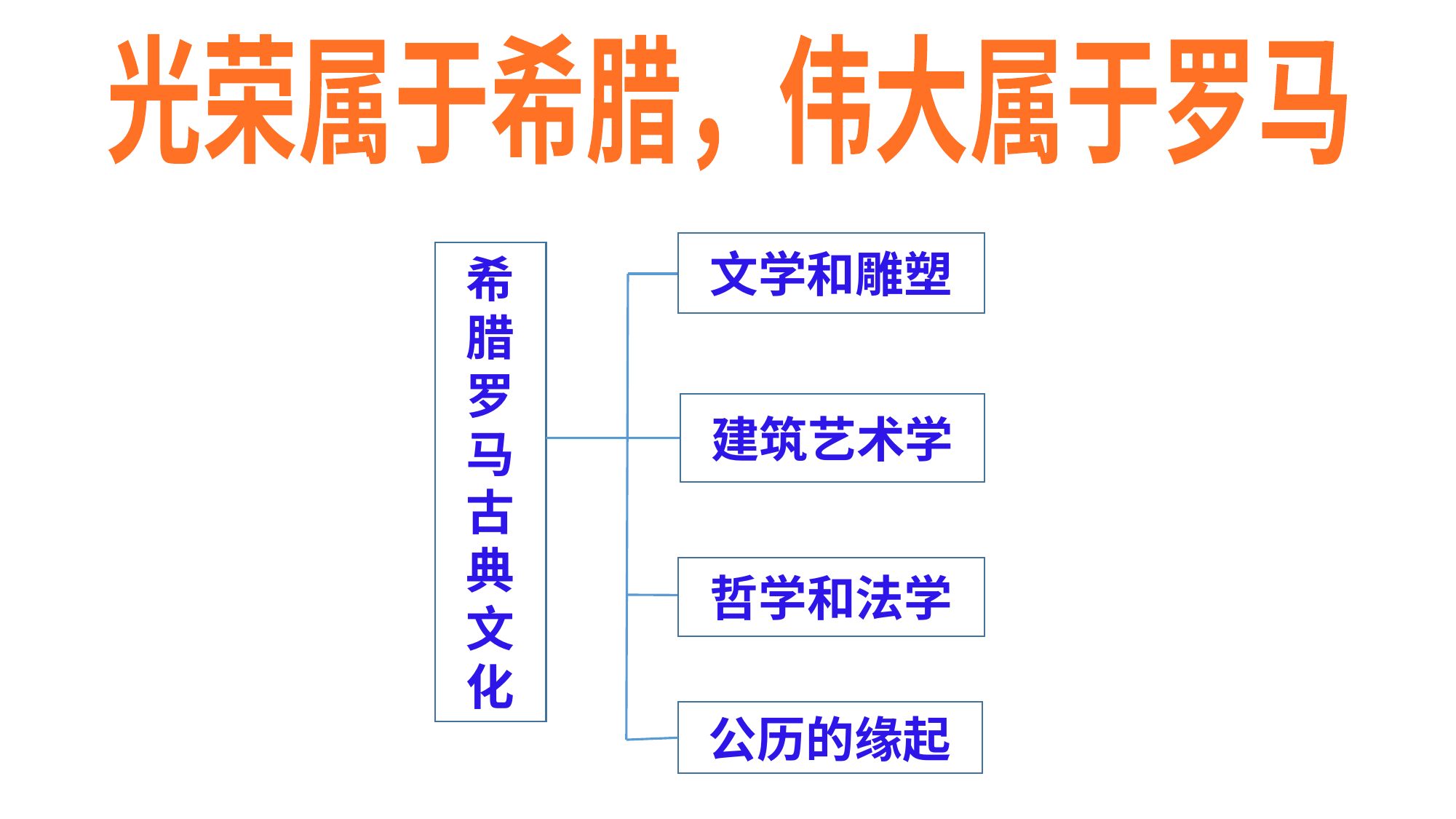

光荣属于希腊，伟大属于罗马
文学和雕塑
希腊罗马古典文化
建筑艺术学
哲学和法学
公历的缘起